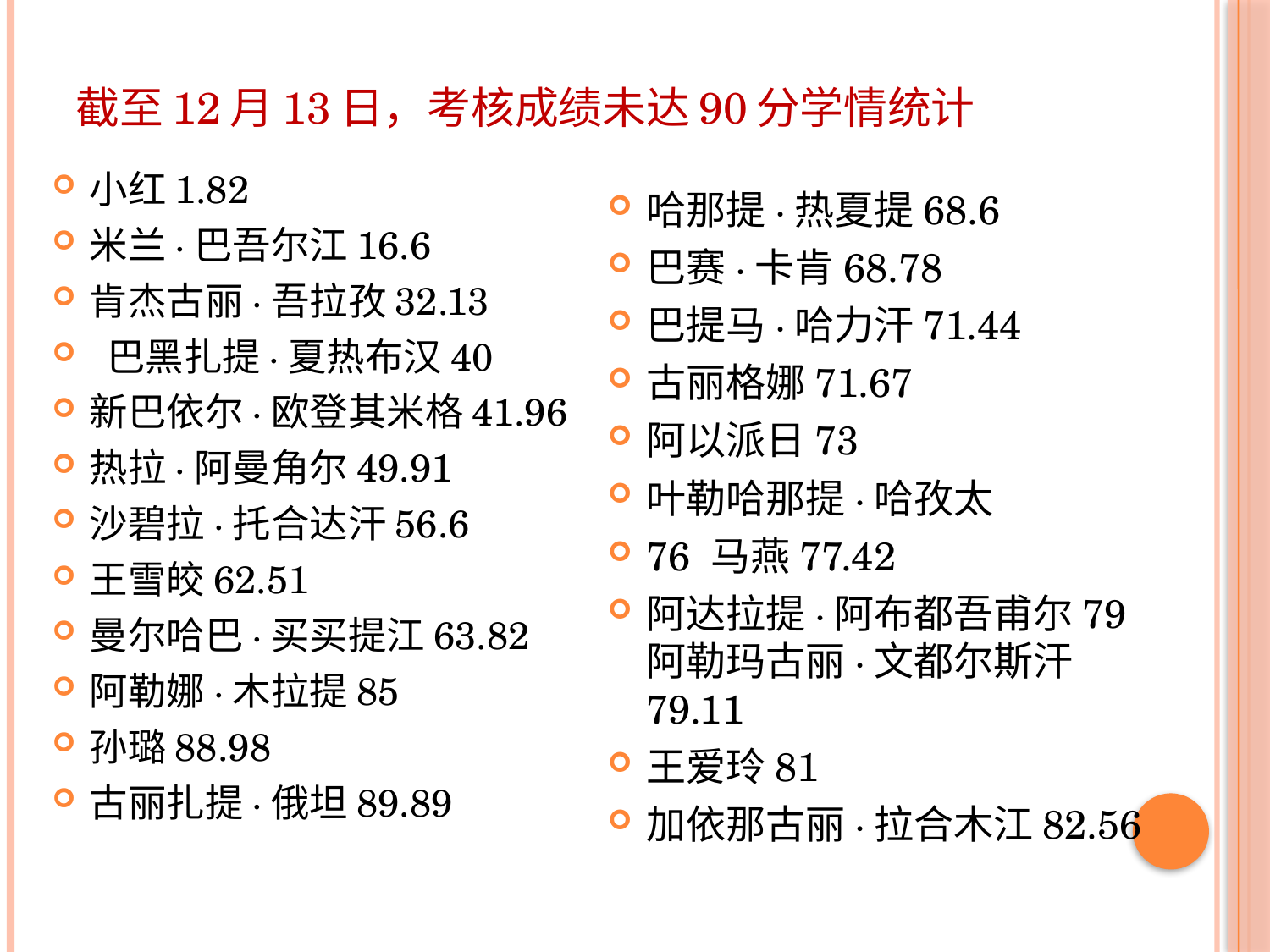

# 截至12月13日，考核成绩未达90分学情统计
小红1.82
米兰·巴吾尔江16.6
肯杰古丽·吾拉孜32.13
 巴黑扎提·夏热布汉40
新巴依尔·欧登其米格41.96
热拉·阿曼角尔49.91
沙碧拉·托合达汗56.6
王雪皎62.51
曼尔哈巴·买买提江63.82
阿勒娜·木拉提85
孙璐88.98
古丽扎提·俄坦89.89

哈那提·热夏提68.6
巴赛·卡肯68.78
巴提马·哈力汗71.44
古丽格娜71.67
阿以派日73
叶勒哈那提·哈孜太
76 马燕77.42
阿达拉提·阿布都吾甫尔79 阿勒玛古丽·文都尔斯汗79.11
王爱玲81
加依那古丽·拉合木江82.56